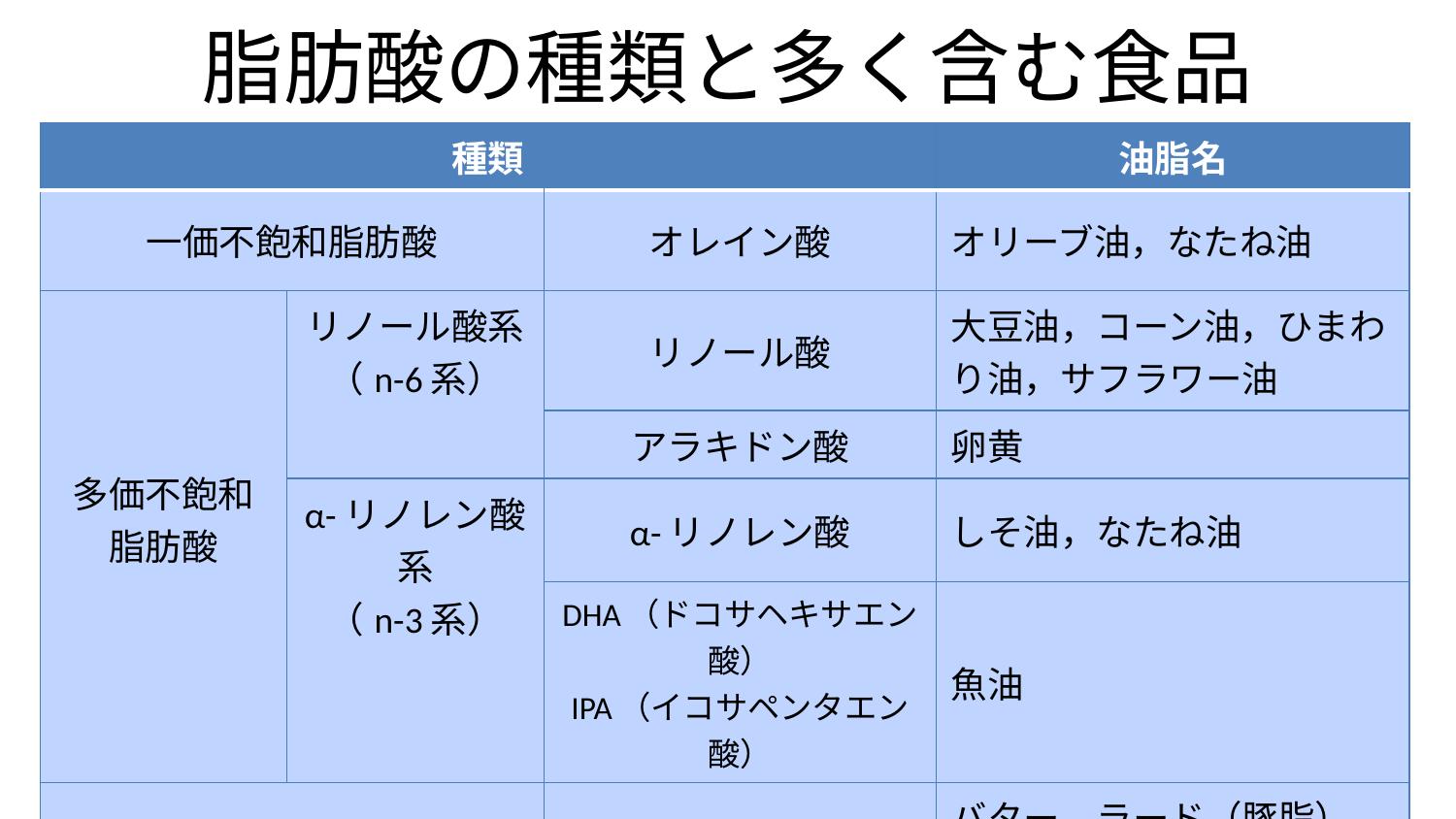

# 脂肪酸の種類と多く含む食品
| 種類 |  |  | 油脂名 |
| --- | --- | --- | --- |
| 一価不飽和脂肪酸 |  | オレイン酸 | オリーブ油，なたね油 |
| 多価不飽和脂肪酸 | リノール酸系 （n-6系） | リノール酸 | 大豆油，コーン油，ひまわり油，サフラワー油 |
|  |  | アラキドン酸 | 卵黄 |
|  | α-リノレン酸系 （n-3系） | α-リノレン酸 | しそ油，なたね油 |
|  |  | DHA（ドコサヘキサエン酸） IPA（イコサペンタエン酸） | 魚油 |
| 飽和脂肪酸 |  | パルチミン酸 ステアリン酸 | バター，ラード（豚脂），ヘット（牛脂） やし油，パーム油 |